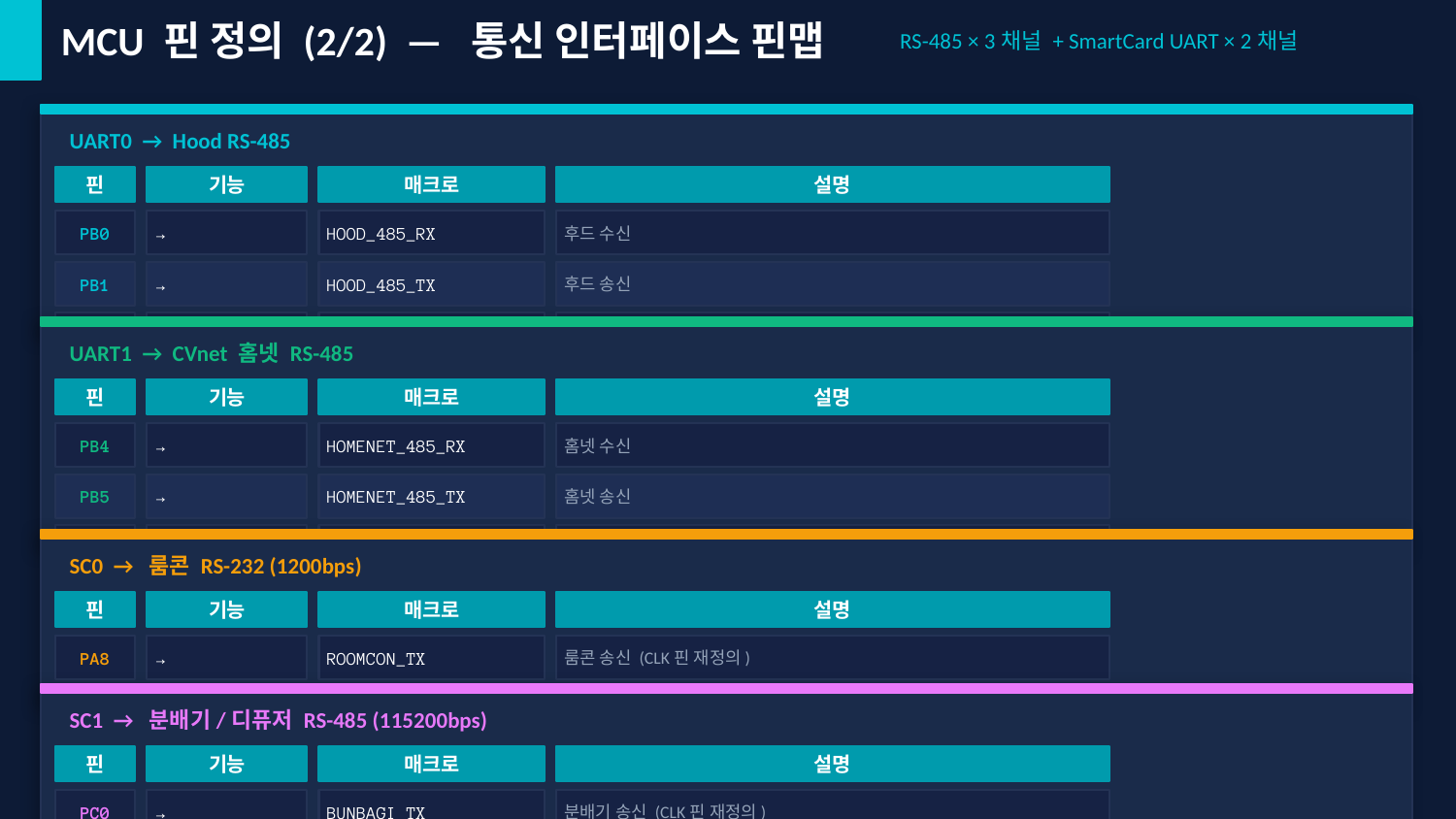

MCU 핀 정의 (2/2)  —  통신 인터페이스 핀맵
RS-485 × 3채널 + SmartCard UART × 2채널

UART0  →  Hood RS-485

핀

기능

매크로

설명

PB0

→

HOOD_485_RX

후드 수신

PB1

→

HOOD_485_TX

후드 송신

PB2

→

HOOD_485_DIR

RS-485 방향 제어

UART1  →  CVnet 홈넷 RS-485

핀

기능

매크로

설명

PB4

→

HOMENET_485_RX

홈넷 수신

PB5

→

HOMENET_485_TX

홈넷 송신

PB6

→

HOMENET_485_DIR

RS-485 방향 제어

SC0  →  룸콘 RS-232 (1200bps)

핀

기능

매크로

설명

PA8

→

ROOMCON_TX

룸콘 송신 (CLK핀 재정의)

PA9

→

ROOMCON_RX

룸콘 수신 (DAT핀 재정의)
SC1  →  분배기/디퓨저 RS-485 (115200bps)

핀

기능

매크로

설명

PC0

→

BUNBAGI_TX

분배기 송신 (CLK핀 재정의)

PC1

→

BUNBAGI_RX

분배기 수신 (DAT핀 재정의)

PC7

→

BUNBAGI_DIR

RS-485 방향 제어